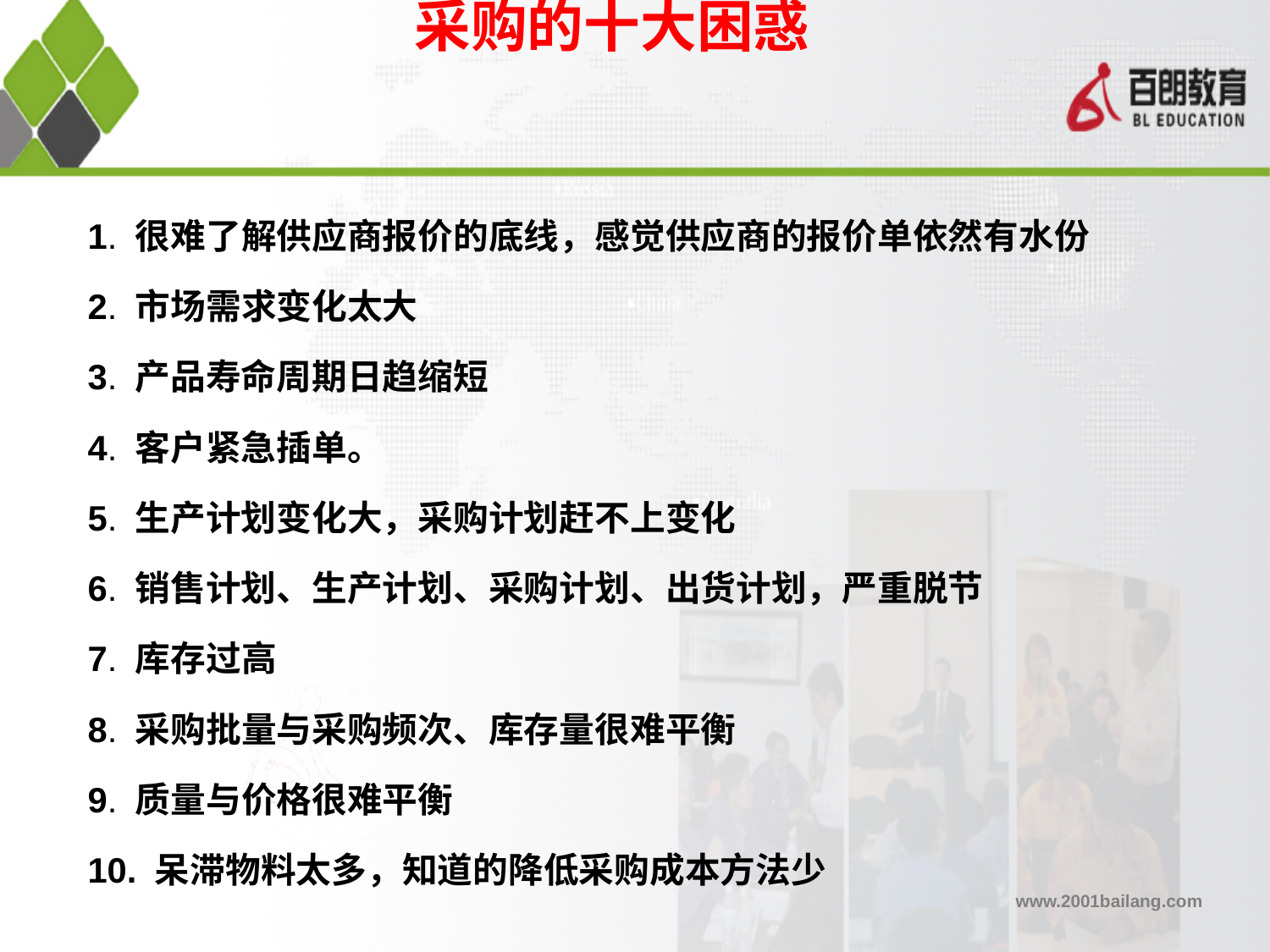

# 采购的十大困惑
1. 很难了解供应商报价的底线，感觉供应商的报价单依然有水份
2. 市场需求变化太大
3. 产品寿命周期日趋缩短
4. 客户紧急插单。
5. 生产计划变化大，采购计划赶不上变化
6. 销售计划、生产计划、采购计划、出货计划，严重脱节
7. 库存过高
8. 采购批量与采购频次、库存量很难平衡
9. 质量与价格很难平衡
10. 呆滞物料太多，知道的降低采购成本方法少